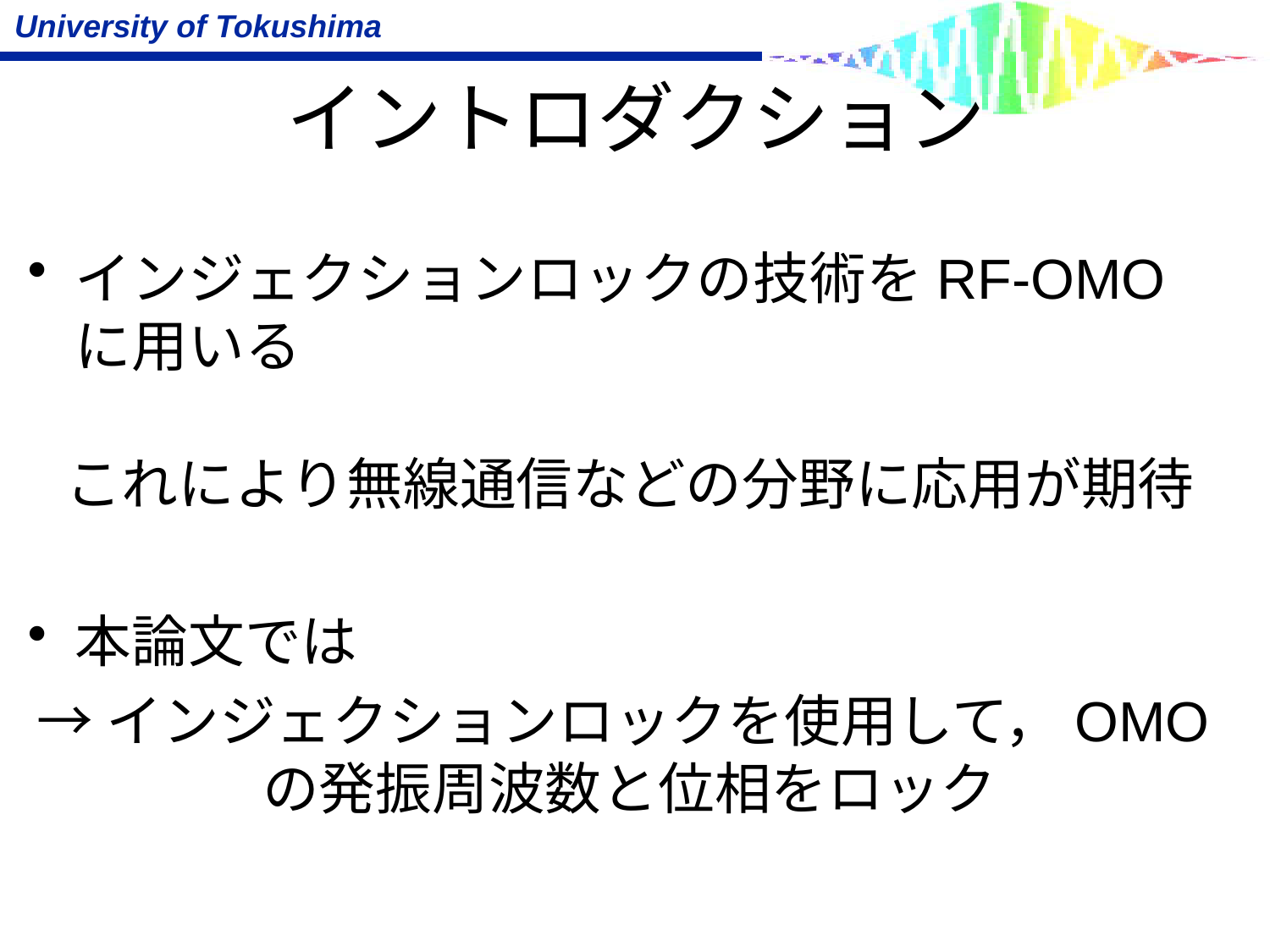

# イントロダクション
インジェクションロックの技術をRF-OMOに用いる

これにより無線通信などの分野に応用が期待

本論文では
→インジェクションロックを使用して，OMOの発振周波数と位相をロック